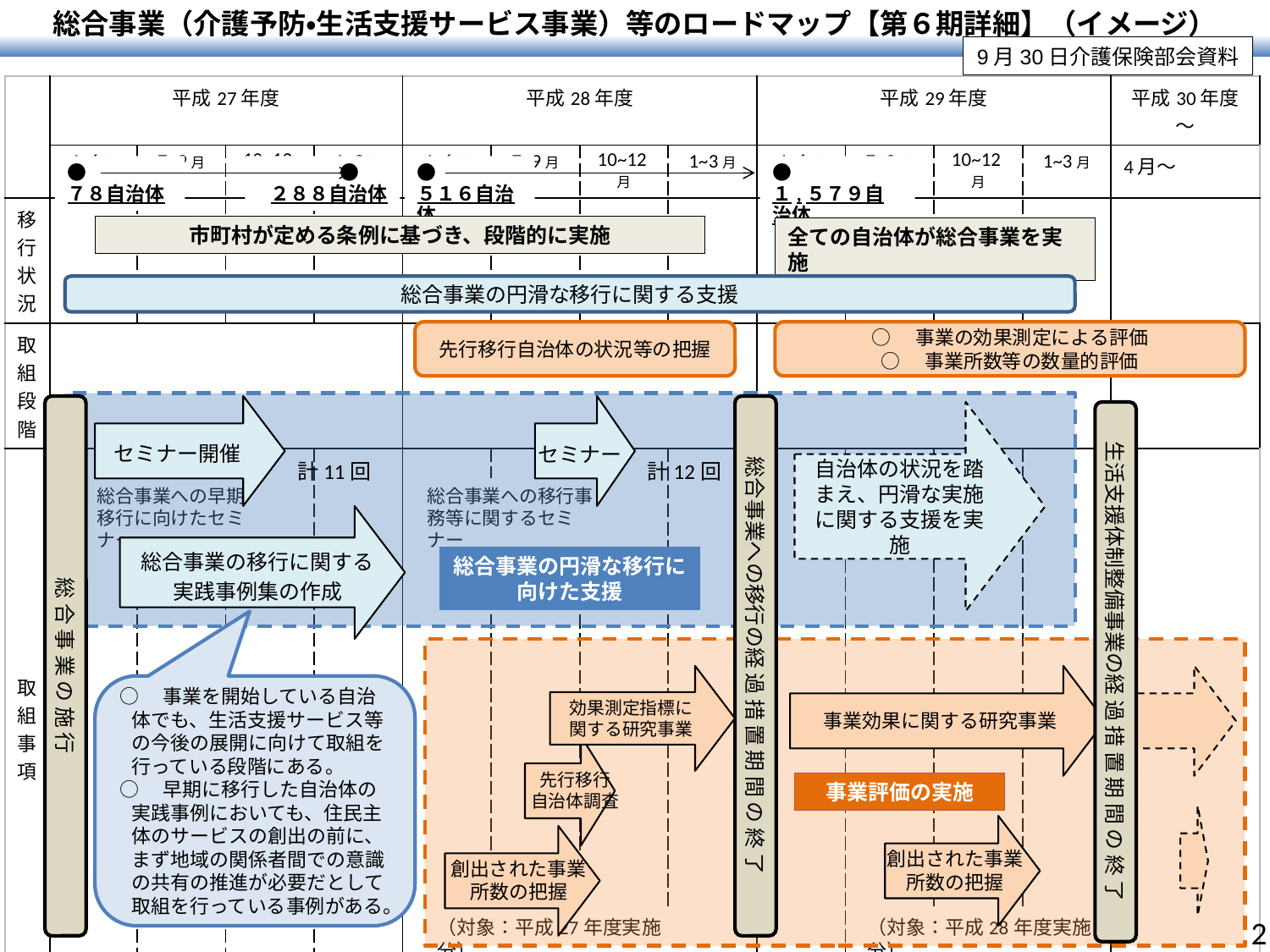

総合事業（介護予防・生活支援サービス事業）等のロードマップ【第６期詳細】（イメージ）

9月30日介護保険部会資料
|  | 平成27年度 |  |  |  | 平成28年度 |  |  |  | 平成29年度 |  |  |  | 平成30年度～ |
| --- | --- | --- | --- | --- | --- | --- | --- | --- | --- | --- | --- | --- | --- |
|  | 4~6月 | 7~9月 | 10~12月 | 1~3月 | 4~6月 | 7~9月 | 10~12月 | 1~3月 | 4~6月 | 7~9月 | 10~12月 | 1~3月 | 4月～ |
| 移行状況 |  |  |  |  |  |  |  |  |  |  |  |  |  |
| 取組段階 |  |  |  |  |  |  |  |  |  |  |  |  |  |
| 取組事項 |  |  |  |  |  |  |  |  |  |  |  |  |  |
●
７８自治体
●
２８８自治体
●
５１６自治体
●
１,５７９自治体
市町村が定める条例に基づき、段階的に実施
全ての自治体が総合事業を実施
総合事業の円滑な移行に関する支援
先行移行自治体の状況等の把握
○　事業の効果測定による評価
○　事業所数等の数量的評価

総 合 事 業 の 施 行
総合事業への移行の経 過 措 置 期 間 の 終 了
自治体の状況を踏まえ、円滑な実施に関する支援を実施
生活支援体制整備事業の経 過 措 置 期 間 の 終 了
セミナー開催
セミナー
計11回
計12回
総合事業への早期
移行に向けたセミナー
総合事業への移行事務等に関するセミナー

総合事業の移行に関する実践事例集の作成
総合事業の円滑な移行に向けた支援

○　事業を開始している自治体でも、生活支援サービス等の今後の展開に向けて取組を行っている段階にある。
○　早期に移行した自治体の実践事例においても、住民主体のサービスの創出の前に、まず地域の関係者間での意識の共有の推進が必要だとして取組を行っている事例がある。
効果測定指標に
関する研究事業
事業効果に関する研究事業

先行移行
自治体調査
事業評価の実施

創出された事業
所数の把握
創出された事業
所数の把握
2
（対象：平成27年度実施分）
（対象：平成28年度実施分）